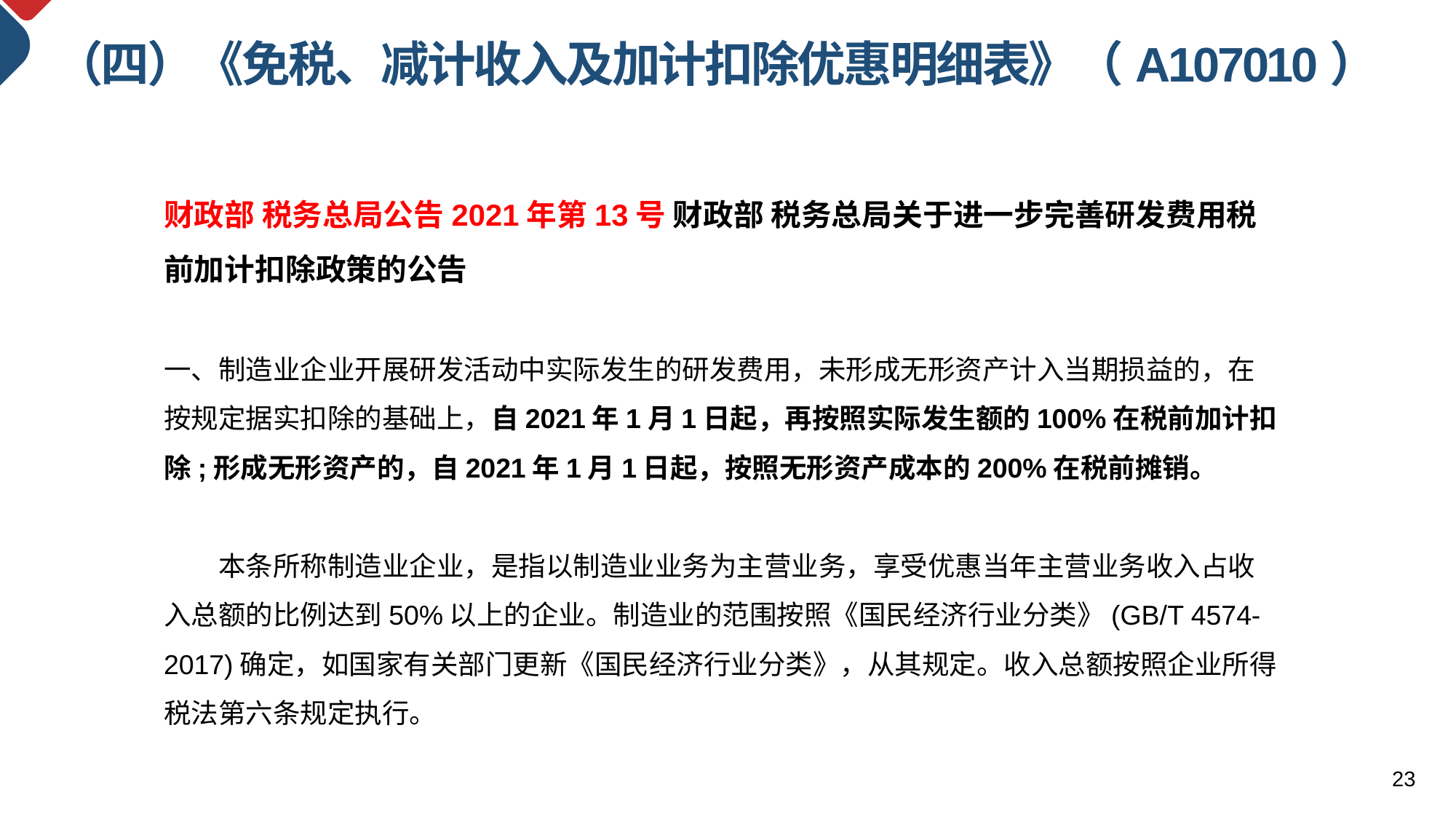

（四）《免税、减计收入及加计扣除优惠明细表》（A107010）
财政部 税务总局公告2021年第13号 财政部 税务总局关于进一步完善研发费用税前加计扣除政策的公告
一、制造业企业开展研发活动中实际发生的研发费用，未形成无形资产计入当期损益的，在按规定据实扣除的基础上，自2021年1月1日起，再按照实际发生额的100%在税前加计扣除;形成无形资产的，自2021年1月1日起，按照无形资产成本的200%在税前摊销。

　　本条所称制造业企业，是指以制造业业务为主营业务，享受优惠当年主营业务收入占收入总额的比例达到50%以上的企业。制造业的范围按照《国民经济行业分类》(GB/T 4574-2017)确定，如国家有关部门更新《国民经济行业分类》，从其规定。收入总额按照企业所得税法第六条规定执行。